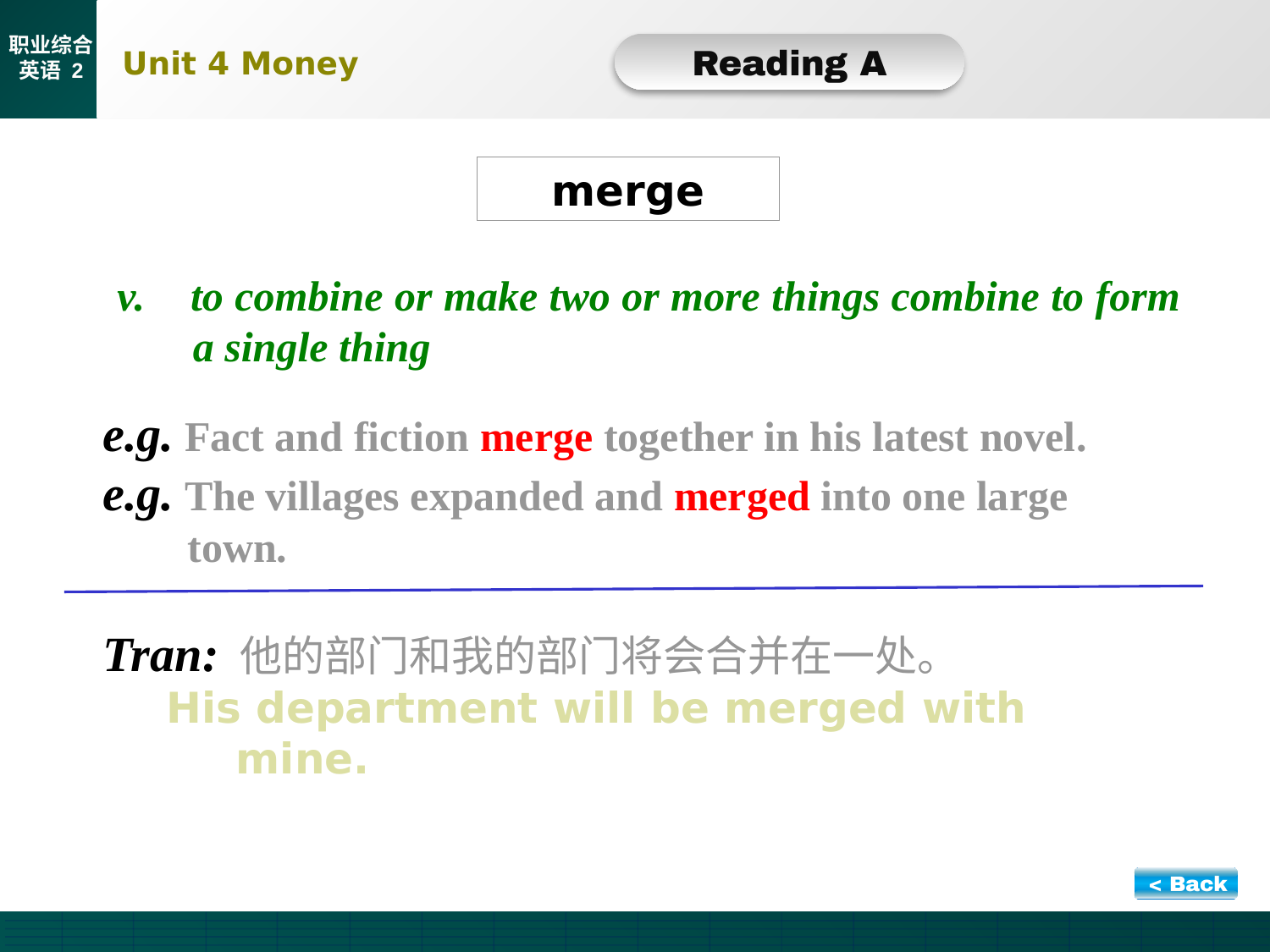

Reading A
merge
v.    to combine or make two or more things combine to form a single thing
e.g. Fact and fiction merge together in his latest novel.
e.g. The villages expanded and merged into one large
        town.

Tran: 他的部门和我的部门将会合并在一处。
      His department will be merged with
         mine.

< Back